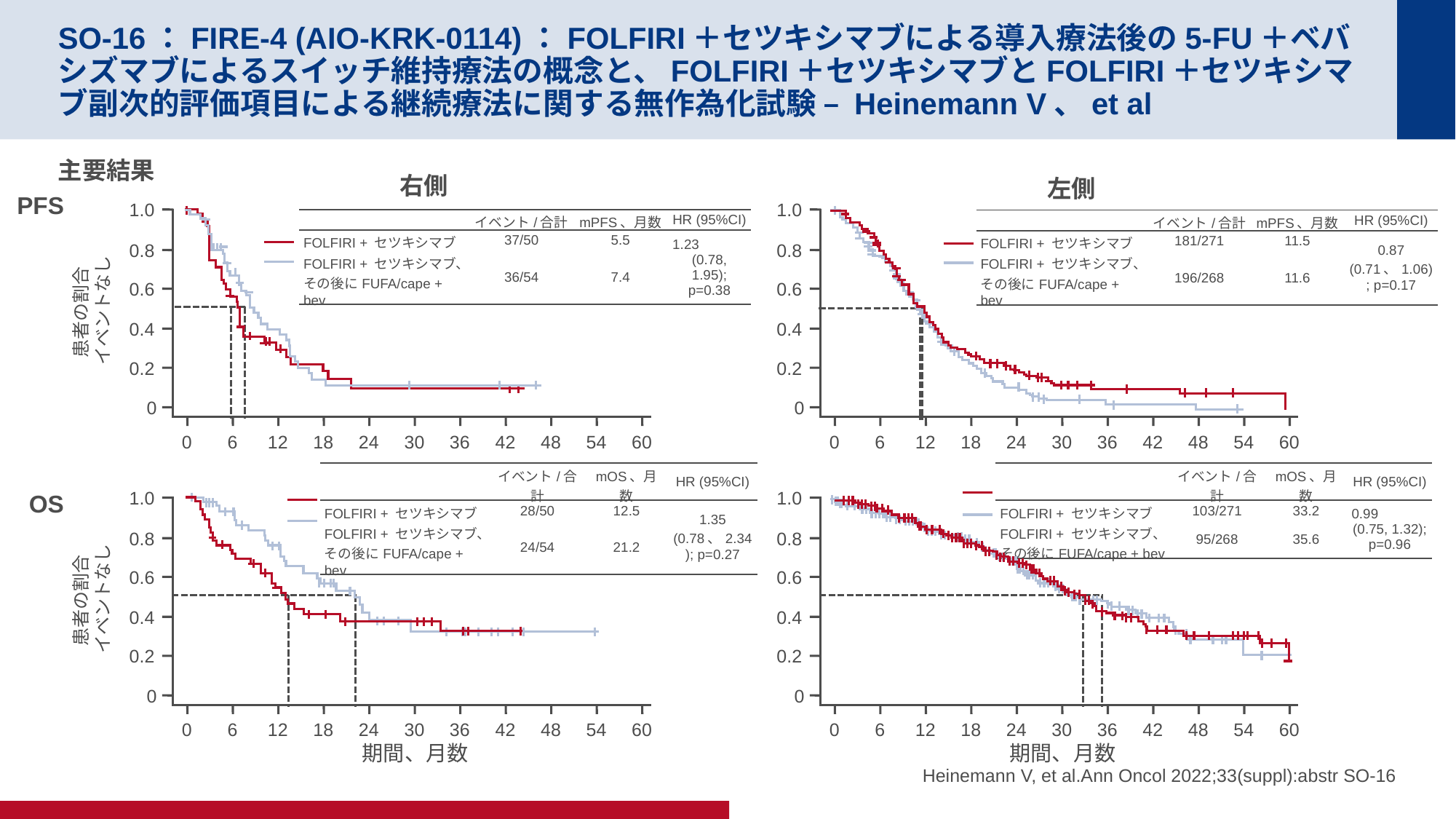

# SO-16：FIRE-4 (AIO-KRK-0114)：FOLFIRI＋セツキシマブによる導入療法後の5-FU＋ベバシズマブによるスイッチ維持療法の概念と、FOLFIRI＋セツキシマブとFOLFIRI＋セツキシマブ副次的評価項目による継続療法に関する無作為化試験 – Heinemann V、et al
主要結果
右側
1.0

0.8

0.6

患者の割合
イベントなし
0.4

0.2

0

0
6
12
18
24
30
36
42
48
54
60
左側
1.0

0.8

0.6

0.4

0.2

0

0
6
12
18
24
30
36
42
48
54
60
PFS

|  | イベント/合計 | mPFS、月数 | HR (95%CI) |
| --- | --- | --- | --- |
| FOLFIRI + セツキシマブ | 37/50 | 5.5 | 1.23 (0.78, 1.95); p=0.38 |
| FOLFIRI + セツキシマブ、その後にFUFA/cape + bev | 36/54 | 7.4 |  |

|  | イベント/合計 | mPFS、月数 | HR (95%CI) |
| --- | --- | --- | --- |
| FOLFIRI + セツキシマブ | 181/271 | 11.5 | 0.87 (0.71、1.06); p=0.17 |
| FOLFIRI + セツキシマブ、その後にFUFA/cape + bev | 196/268 | 11.6 |  |

|  | イベント/合計 | mOS、月数 | HR (95%CI) |
| --- | --- | --- | --- |
| FOLFIRI + セツキシマブ | 28/50 | 12.5 | 1.35 (0.78、2.34); p=0.27 |
| FOLFIRI + セツキシマブ、その後にFUFA/cape + bev | 24/54 | 21.2 |  |
|  | イベント/合計 | mOS、月数 | HR (95%CI) |
| --- | --- | --- | --- |
| FOLFIRI + セツキシマブ | 103/271 | 33.2 | 0.99 (0.75, 1.32); p=0.96 |
| FOLFIRI + セツキシマブ、その後にFUFA/cape + bev | 95/268 | 35.6 |  |
OS
1.0

0.8

0.6

患者の割合
イベントなし
0.4

0.2

0

0
6
12
18
24
30
36
42
48
54
60
期間、月数
1.0

0.8

0.6

0.4

0.2

0

0
6
12
18
24
30
36
42
48
54
60
期間、月数

Heinemann V, et al.Ann Oncol 2022;33(suppl):abstr SO-16